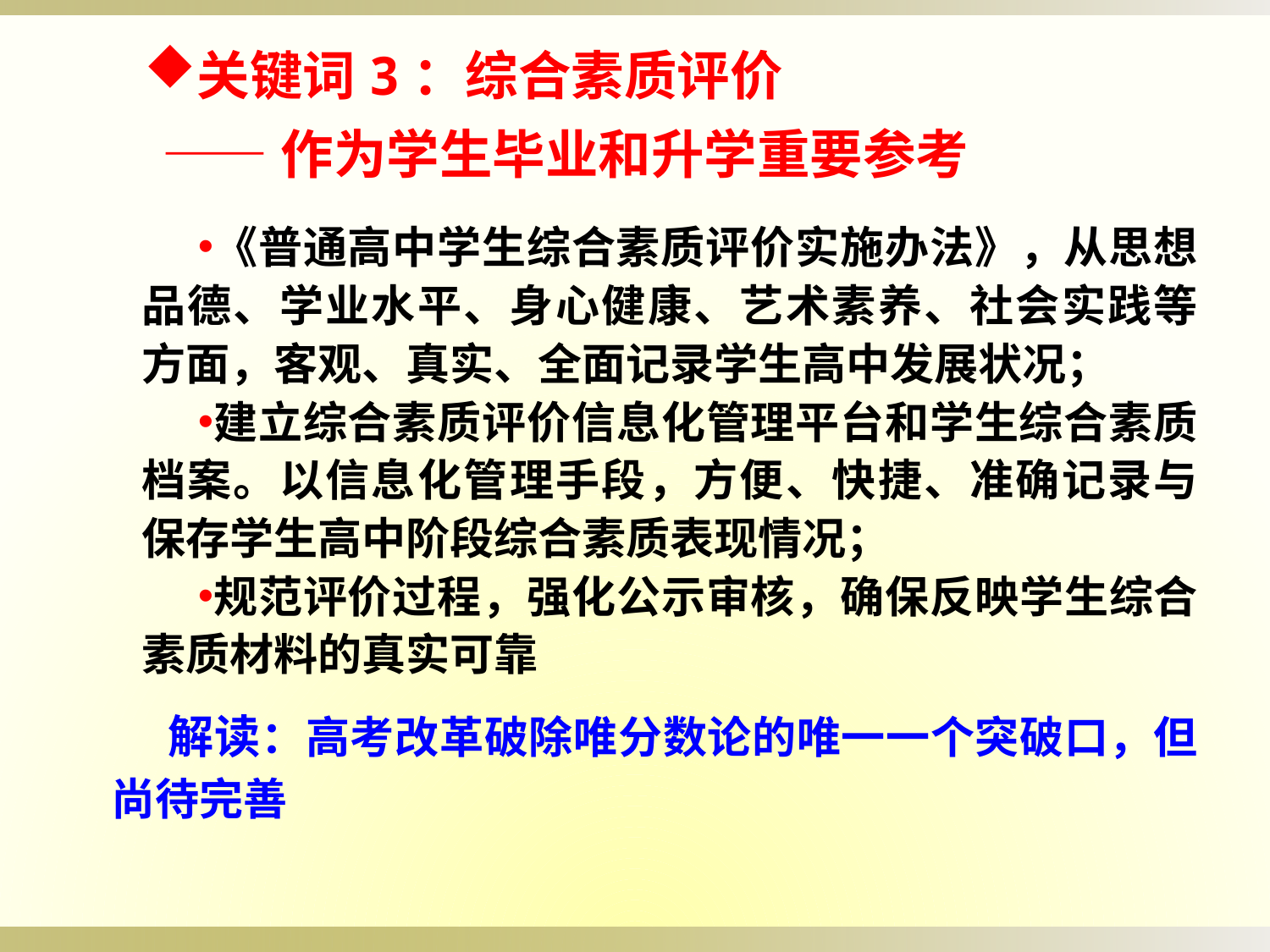

关键词3：综合素质评价
    ——作为学生毕业和升学重要参考
《普通高中学生综合素质评价实施办法》，从思想品德、学业水平、身心健康、艺术素养、社会实践等方面，客观、真实、全面记录学生高中发展状况；
建立综合素质评价信息化管理平台和学生综合素质档案。以信息化管理手段，方便、快捷、准确记录与保存学生高中阶段综合素质表现情况；
规范评价过程，强化公示审核，确保反映学生综合素质材料的真实可靠
解读：高考改革破除唯分数论的唯一一个突破口，但尚待完善